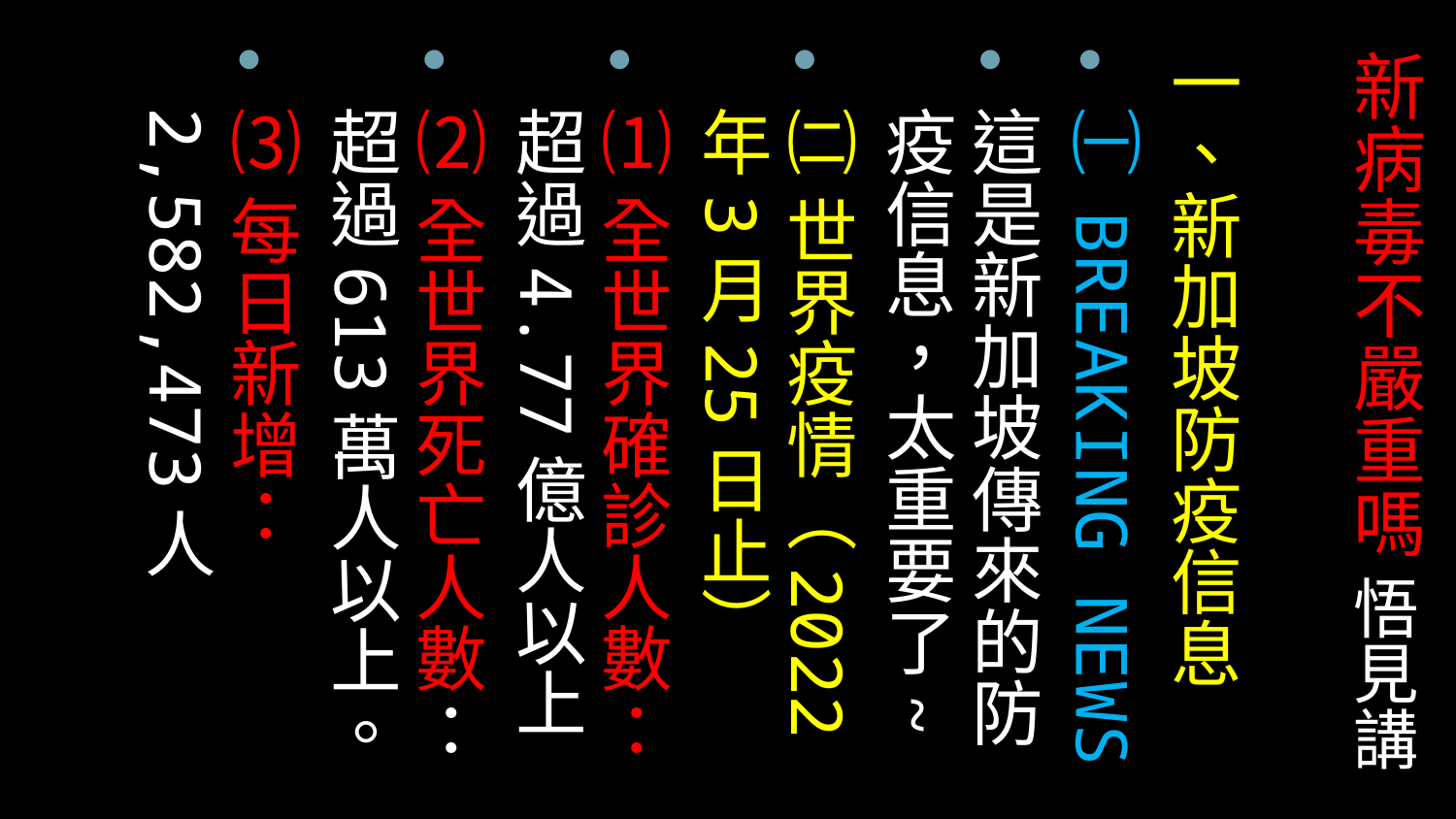

一、新加坡防疫信息
㈠ BREAKING NEWS
這是新加坡傳來的防疫信息，太重要了~
㈡ 世界疫情（2022年3月25日止）
⑴全世界確診人數：超過4.77億人以上
⑵全世界死亡人數：超過613萬人以上。
⑶每日新增：2,582,473人

# 新病毒不嚴重嗎 悟見講